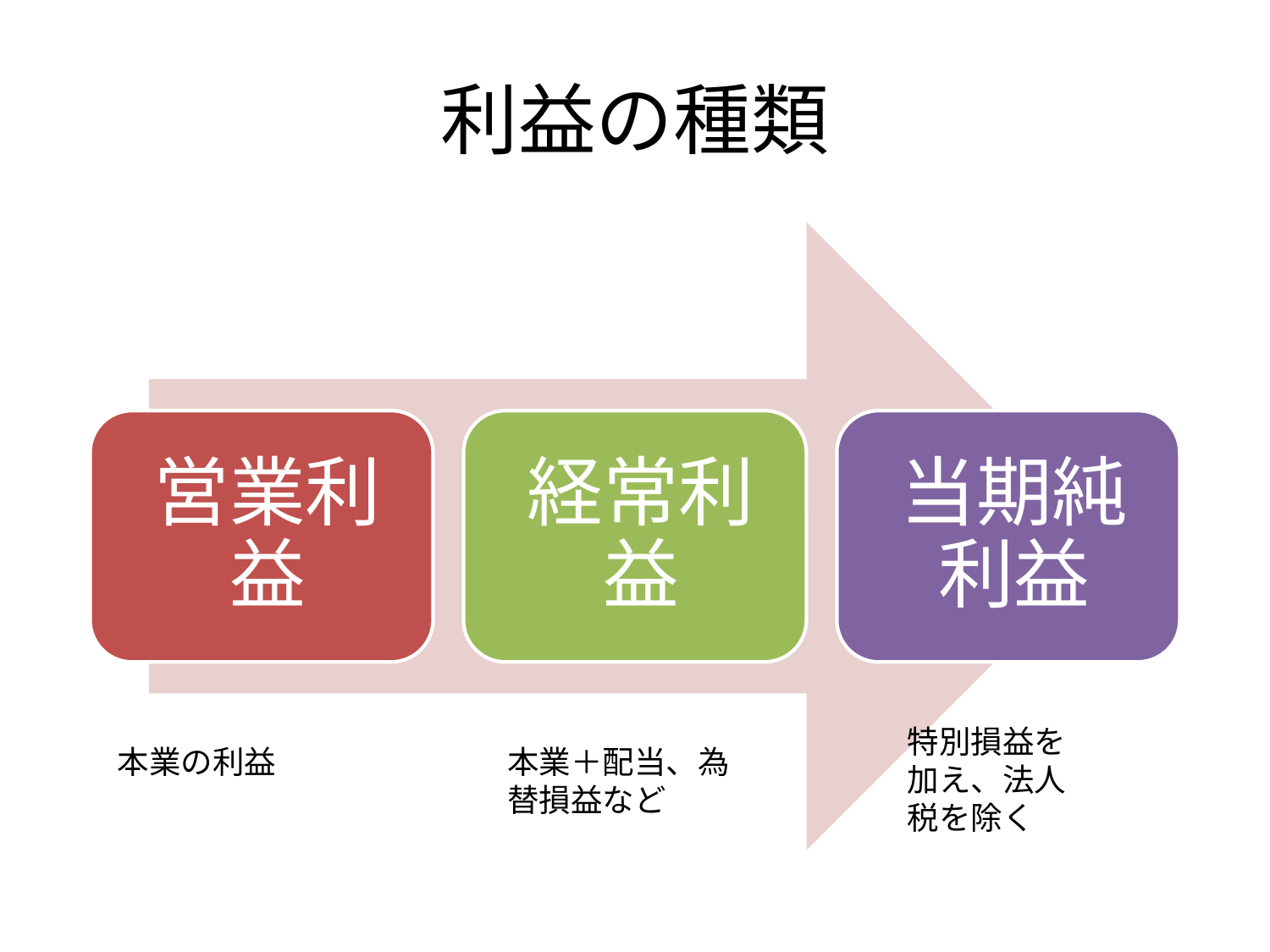

# 利益の種類
営業利益
経常利益
当期純利益
特別損益を加え、法人税を除く
本業の利益
本業＋配当、為替損益など